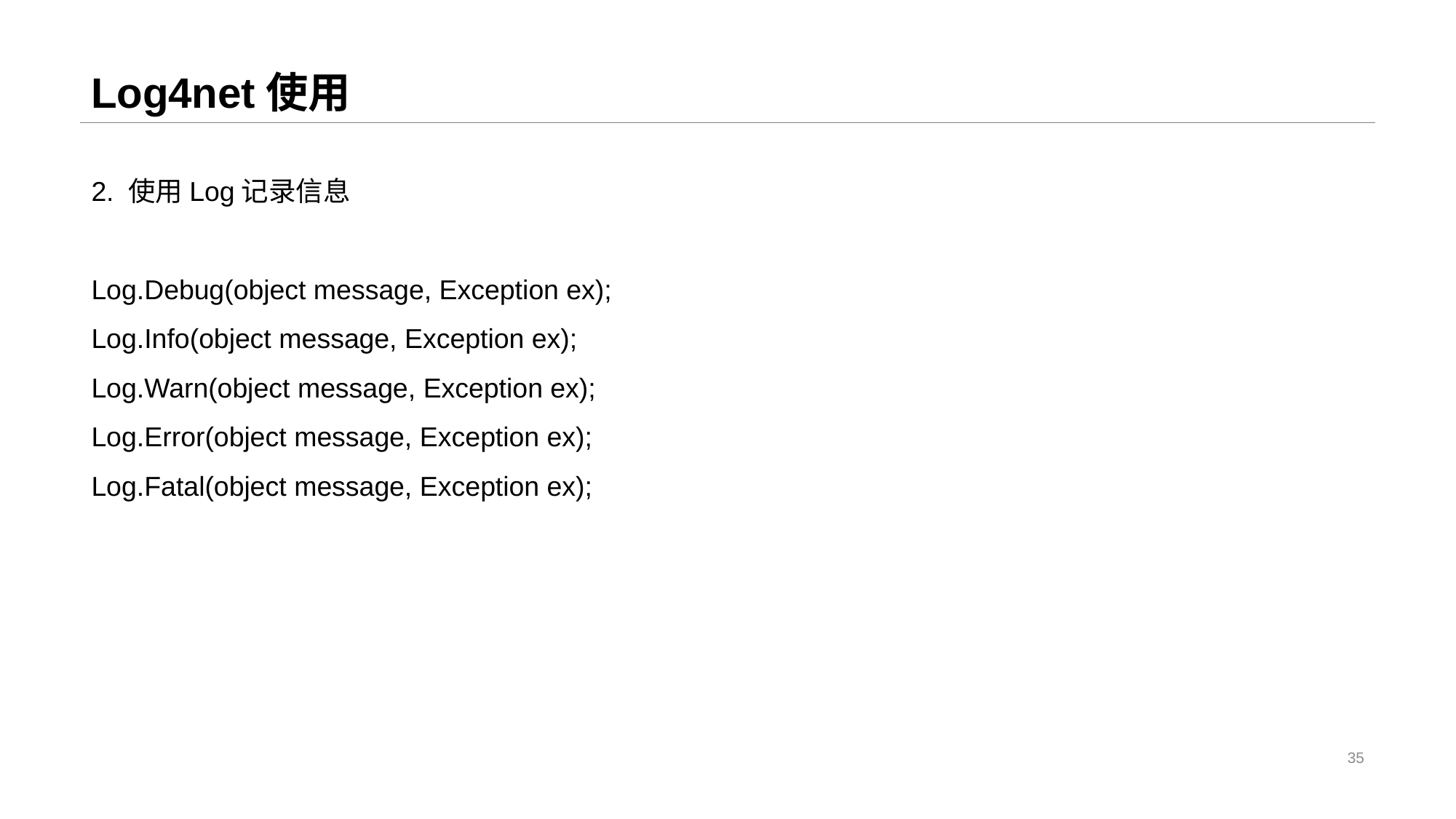

# Log4net使用
2. 使用Log记录信息

Log.Debug(object message, Exception ex);
Log.Info(object message, Exception ex);
Log.Warn(object message, Exception ex);
Log.Error(object message, Exception ex);
Log.Fatal(object message, Exception ex);
35